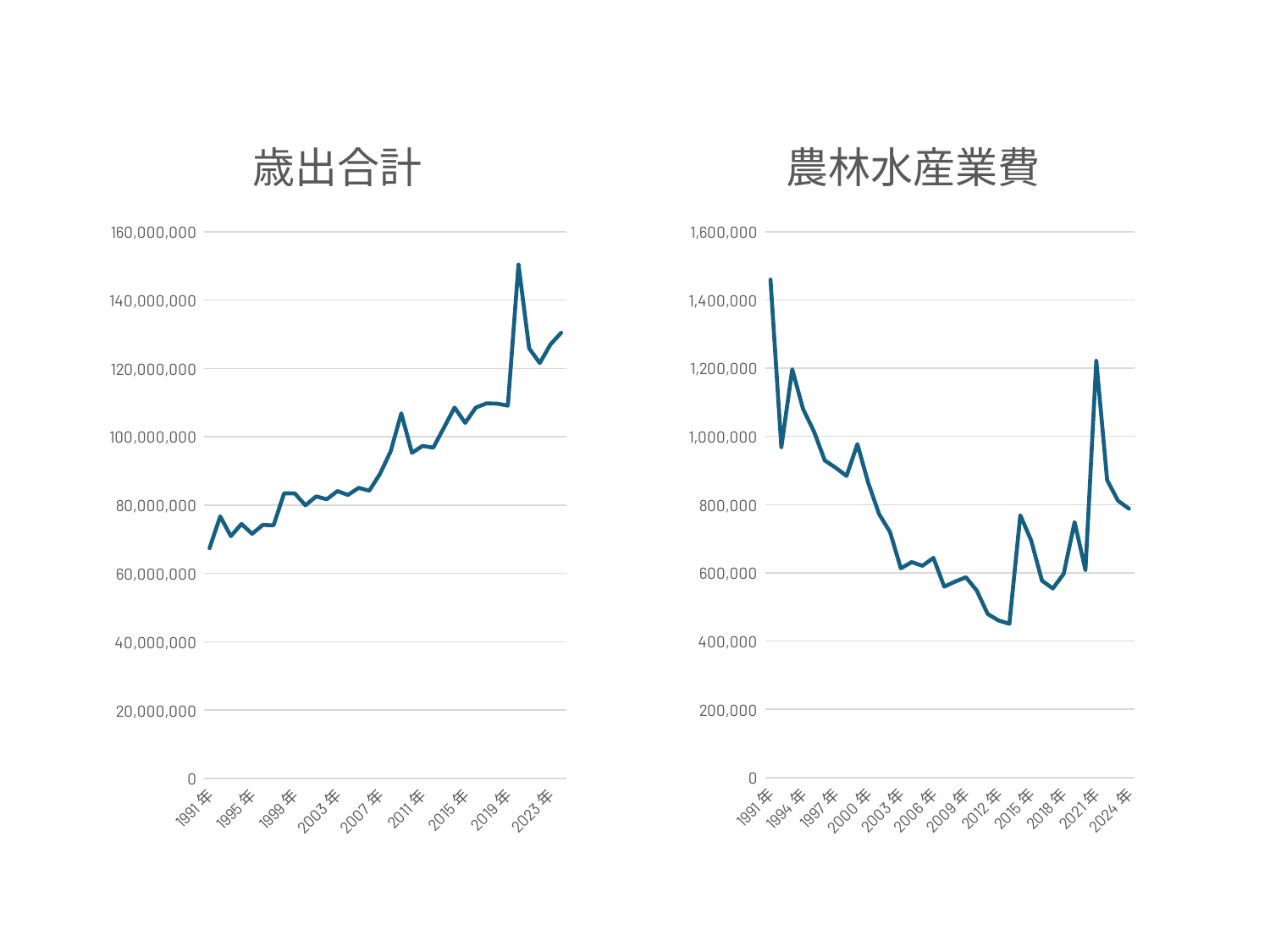

### Chart:

| Category | 歳出合計 |
|---|---|
| 1991年 | 67378908.0 |
| 1992年 | 76677629.0 |
| 1993年 | 70884025.0 |
| 1994年 | 74456677.0 |
| 1995年 | 71569392.0 |
| 1996年 | 74191544.0 |
| 1997年 | 74039441.0 |
| 1998年 | 83439705.0 |
| 1999年 | 83396026.0 |
| 2000年 | 79921833.0 |
| 2001年 | 82511074.0 |
| 2002年 | 81676665.0 |
| 2003年 | 84083224.0 |
| 2004年 | 82959871.0 |
| 2005年 | 85032204.0 |
| 2006年 | 84201479.0 |
| 2007年 | 89117690.0 |
| 2008年 | 95713579.0 |
| 2009年 | 106852206.0 |
| 2010年 | 95293801.0 |
| 2011年 | 97317755.0 |
| 2012年 | 96802642.0 |
| 2013年 | 102624278.0 |
| 2014年 | 108546093.0 |
| 2015年 | 104050763.0 |
| 2016年 | 108552220.0 |
| 2017年 | 109763207.0 |
| 2018年 | 109687678.0 |
| 2019年 | 109094781.0 |
| 2020年 | 150374240.0 |
| 2021年 | 125854141.0 |
| 2022年 | 121558311.0 |
| 2023年 | 126997796.0 |
| 2024年 | 130407165.0 |

### Chart:

| Category | 農林水産業費 |
|---|---|
| 1991年 | 1459370.0 |
| 1992年 | 968294.0 |
| 1993年 | 1196609.0 |
| 1994年 | 1079891.0 |
| 1995年 | 1014528.0 |
| 1996年 | 929357.0 |
| 1997年 | 908057.0 |
| 1998年 | 883983.0 |
| 1999年 | 977336.0 |
| 2000年 | 863391.0 |
| 2001年 | 771917.0 |
| 2002年 | 719835.0 |
| 2003年 | 613226.0 |
| 2004年 | 631300.0 |
| 2005年 | 620440.0 |
| 2006年 | 643688.0 |
| 2007年 | 559425.0 |
| 2008年 | 574283.0 |
| 2009年 | 586990.0 |
| 2010年 | 547591.0 |
| 2011年 | 479337.0 |
| 2012年 | 460219.0 |
| 2013年 | 450619.0 |
| 2014年 | 768714.0 |
| 2015年 | 694980.0 |
| 2016年 | 576863.0 |
| 2017年 | 553963.0 |
| 2018年 | 597098.0 |
| 2019年 | 748495.0 |
| 2020年 | 608348.0 |
| 2021年 | 1221247.0 |
| 2022年 | 871484.0 |
| 2023年 | 811015.0 |
| 2024年 | 788053.0 |